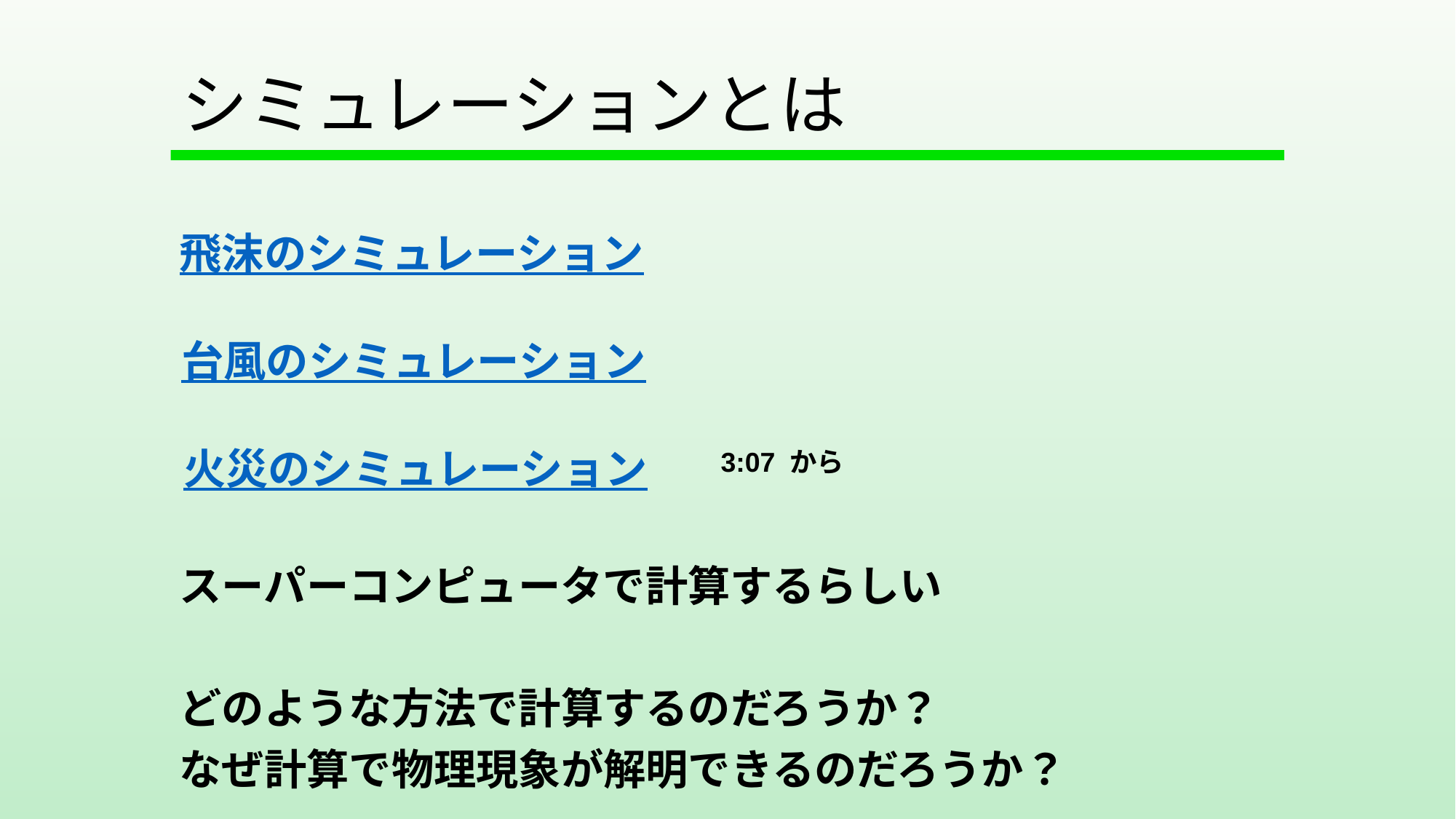

# シミュレーションとは
飛沫のシミュレーション
台風のシミュレーション
火災のシミュレーション
3:07 から
スーパーコンピュータで計算するらしい

どのような方法で計算するのだろうか？
なぜ計算で物理現象が解明できるのだろうか？